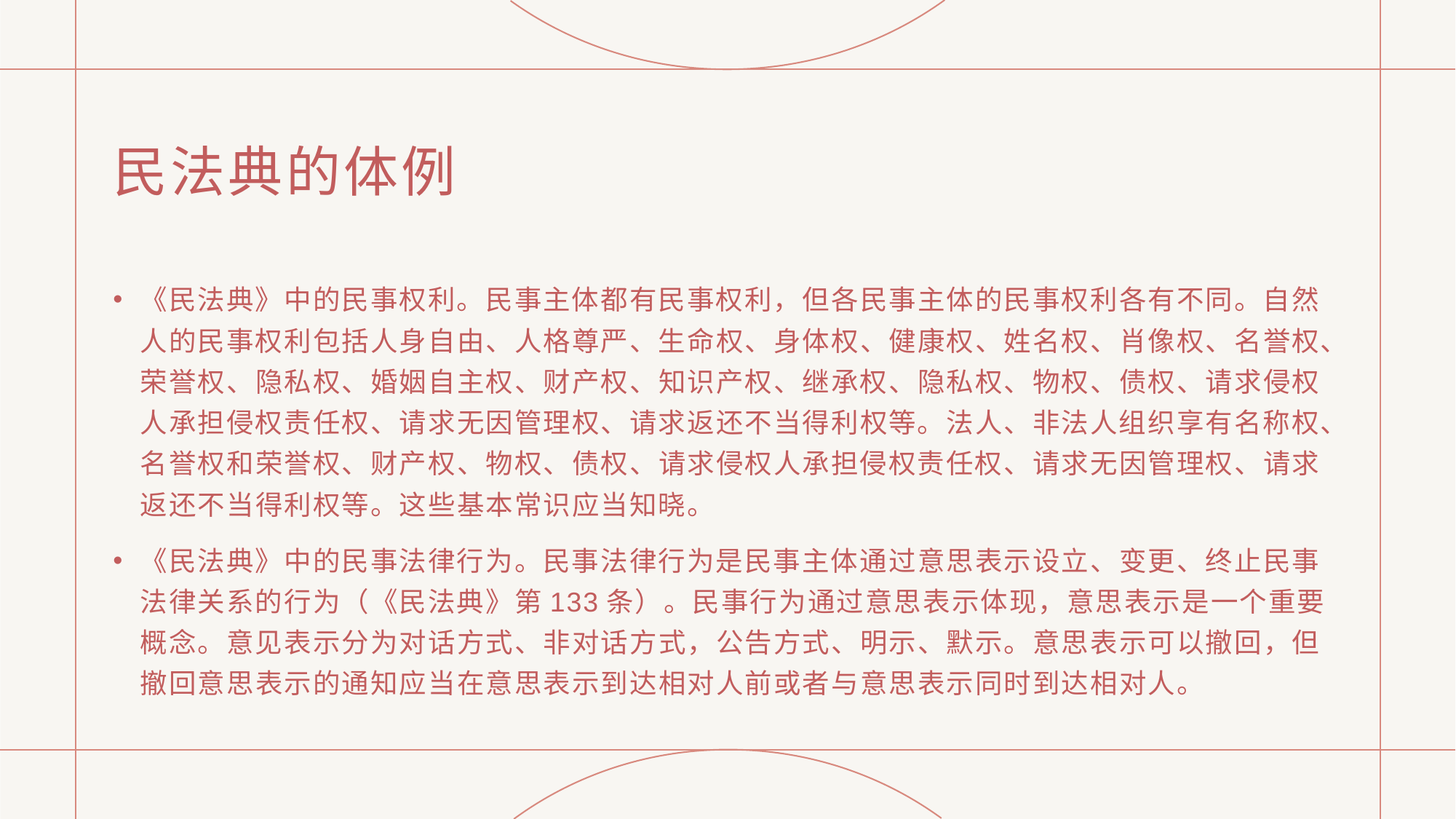

# 民法典的体例
《民法典》中的民事权利。民事主体都有民事权利，但各民事主体的民事权利各有不同。自然人的民事权利包括人身自由、人格尊严、生命权、身体权、健康权、姓名权、肖像权、名誉权、荣誉权、隐私权、婚姻自主权、财产权、知识产权、继承权、隐私权、物权、债权、请求侵权人承担侵权责任权、请求无因管理权、请求返还不当得利权等。法人、非法人组织享有名称权、名誉权和荣誉权、财产权、物权、债权、请求侵权人承担侵权责任权、请求无因管理权、请求返还不当得利权等。这些基本常识应当知晓。
《民法典》中的民事法律行为。民事法律行为是民事主体通过意思表示设立、变更、终止民事法律关系的行为（《民法典》第133条）。民事行为通过意思表示体现，意思表示是一个重要概念。意见表示分为对话方式、非对话方式，公告方式、明示、默示。意思表示可以撤回，但撤回意思表示的通知应当在意思表示到达相对人前或者与意思表示同时到达相对人。